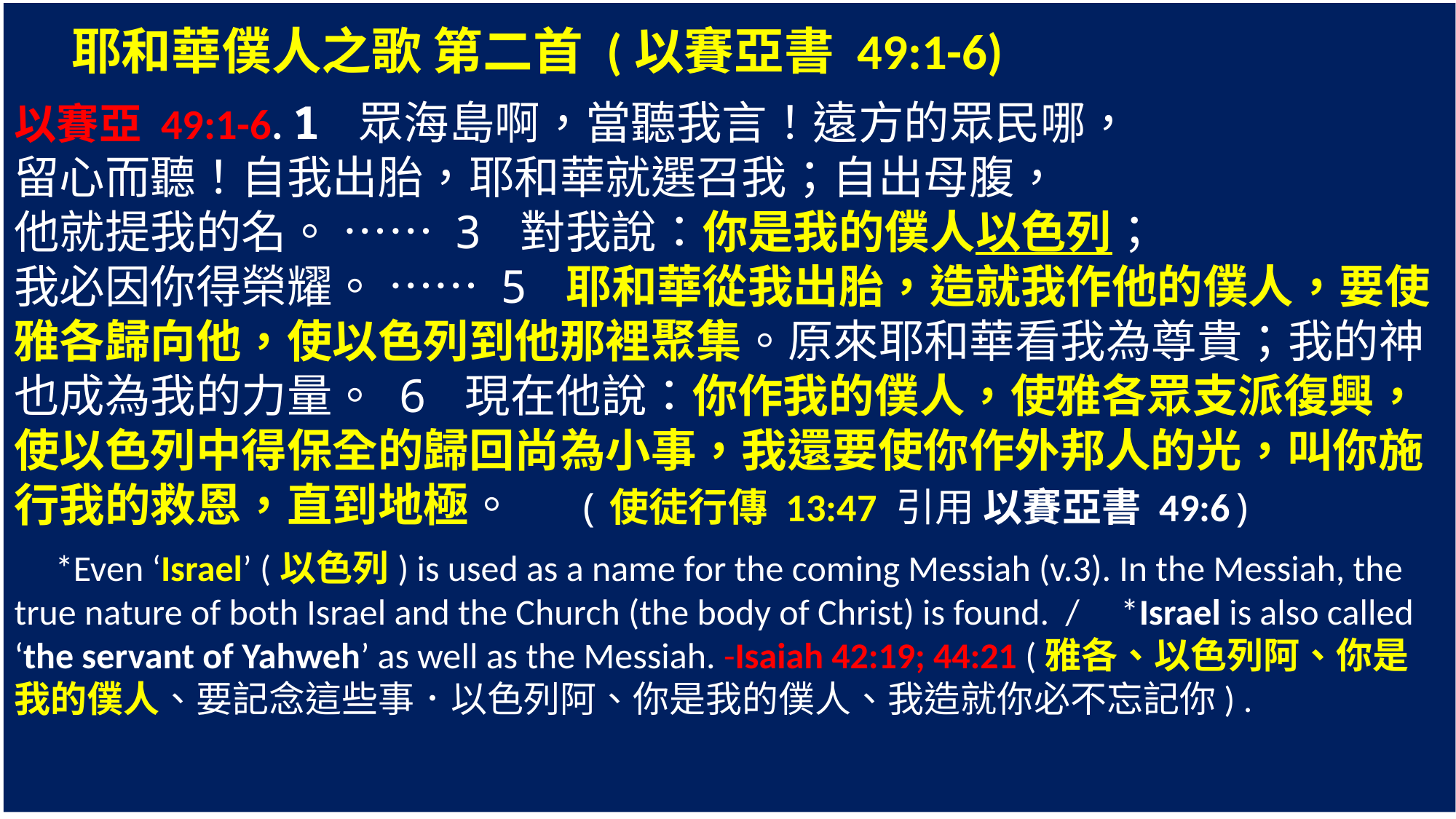

耶和華僕人之歌 第二首 (以賽亞書 49:1-6)

以賽亞 49:1-6. 1 眾海島啊，當聽我言！遠方的眾民哪，
留心而聽！自我出胎，耶和華就選召我；自出母腹，
他就提我的名。 …… 3 對我說：你是我的僕人以色列；
我必因你得榮耀。 …… 5 耶和華從我出胎，造就我作他的僕人，要使雅各歸向他，使以色列到他那裡聚集。原來耶和華看我為尊貴；我的神也成為我的力量。 6 現在他說：你作我的僕人，使雅各眾支派復興，使以色列中得保全的歸回尚為小事，我還要使你作外邦人的光，叫你施行我的救恩，直到地極。     (使徒行傳 13:47 引用 以賽亞書 49:6)

     *Even ‘Israel’ (以色列) is used as a name for the coming Messiah (v.3). In the Messiah, the true nature of both Israel and the Church (the body of Christ) is found.  /     *Israel is also called ‘the servant of Yahweh’ as well as the Messiah. -Isaiah 42:19; 44:21 (雅各、以色列阿、你是我的僕人、要記念這些事．以色列阿、你是我的僕人、我造就你必不忘記你) .